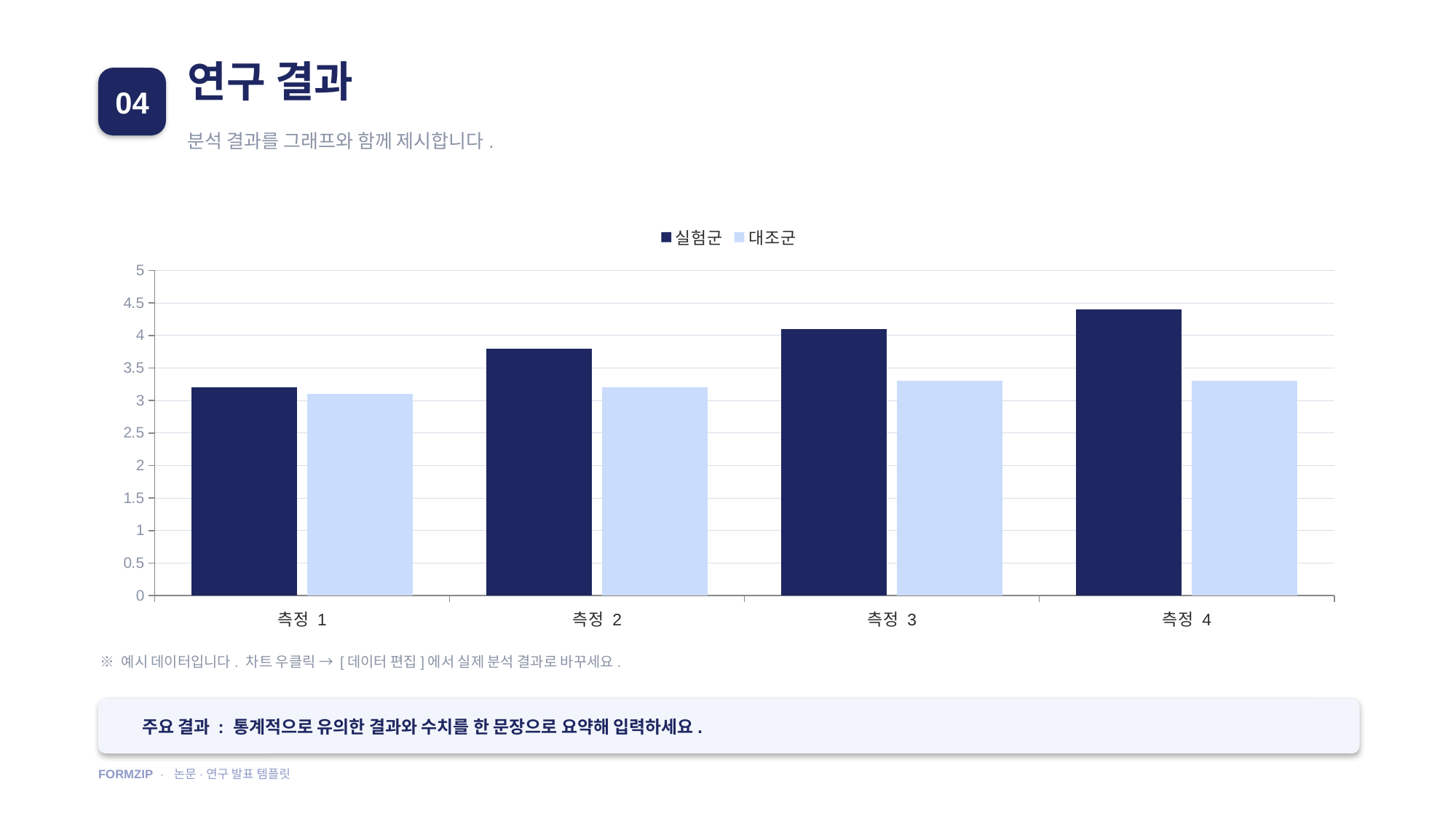

연구 결과
04
분석 결과를 그래프와 함께 제시합니다.

### Chart

| Category | 실험군 | 대조군 |
|---|---|---|
| 측정 1 | 3.2 | 3.1 |
| 측정 2 | 3.8 | 3.2 |
| 측정 3 | 4.1 | 3.3 |
| 측정 4 | 4.4 | 3.3 |
※ 예시 데이터입니다. 차트 우클릭 → [데이터 편집]에서 실제 분석 결과로 바꾸세요.

주요 결과 : 통계적으로 유의한 결과와 수치를 한 문장으로 요약해 입력하세요.
FORMZIP  ·  논문·연구 발표 템플릿